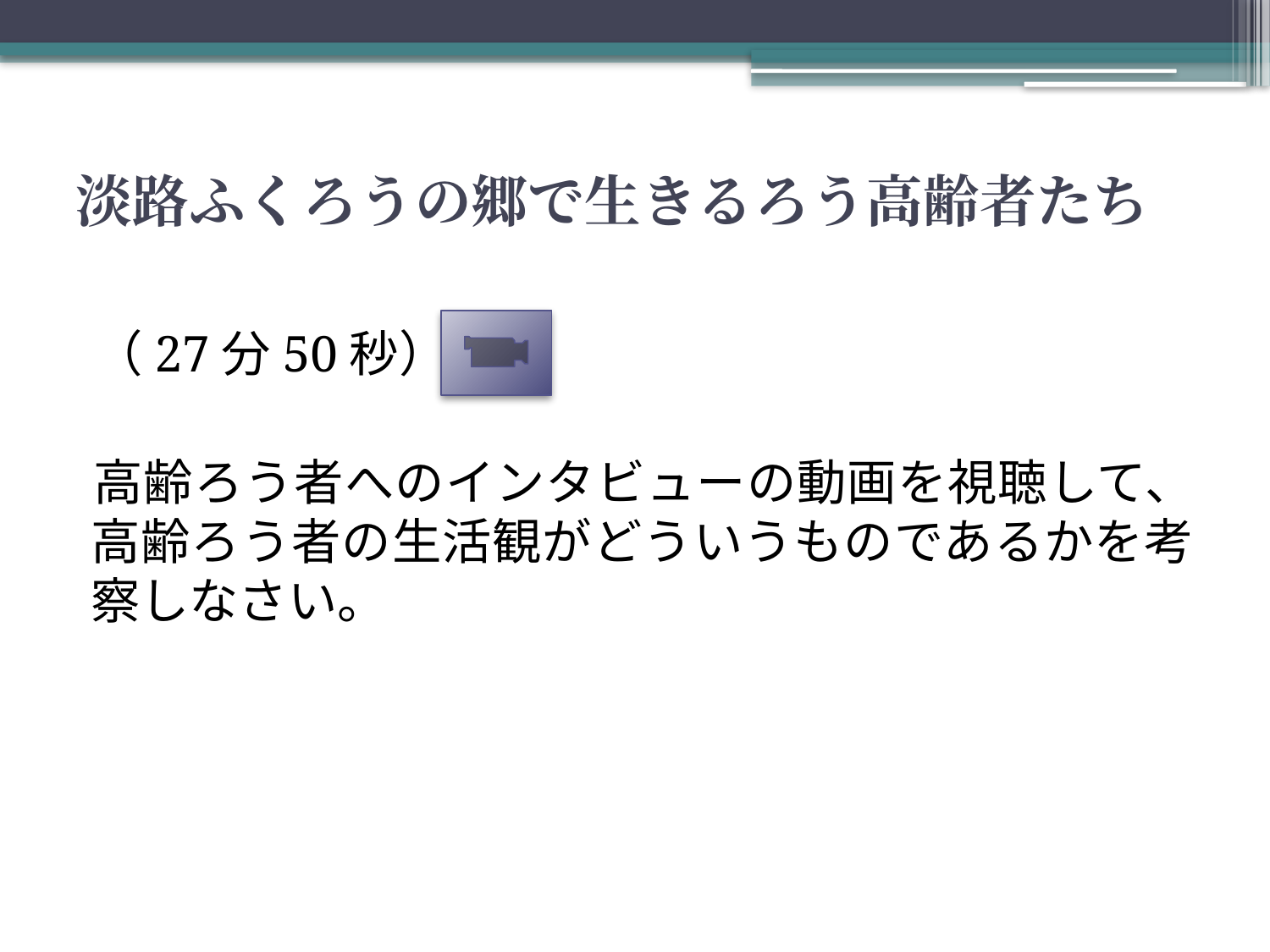

# 淡路ふくろうの郷で生きるろう高齢者たち

（27分50秒）

高齢ろう者へのインタビューの動画を視聴して、高齢ろう者の生活観がどういうものであるかを考察しなさい。